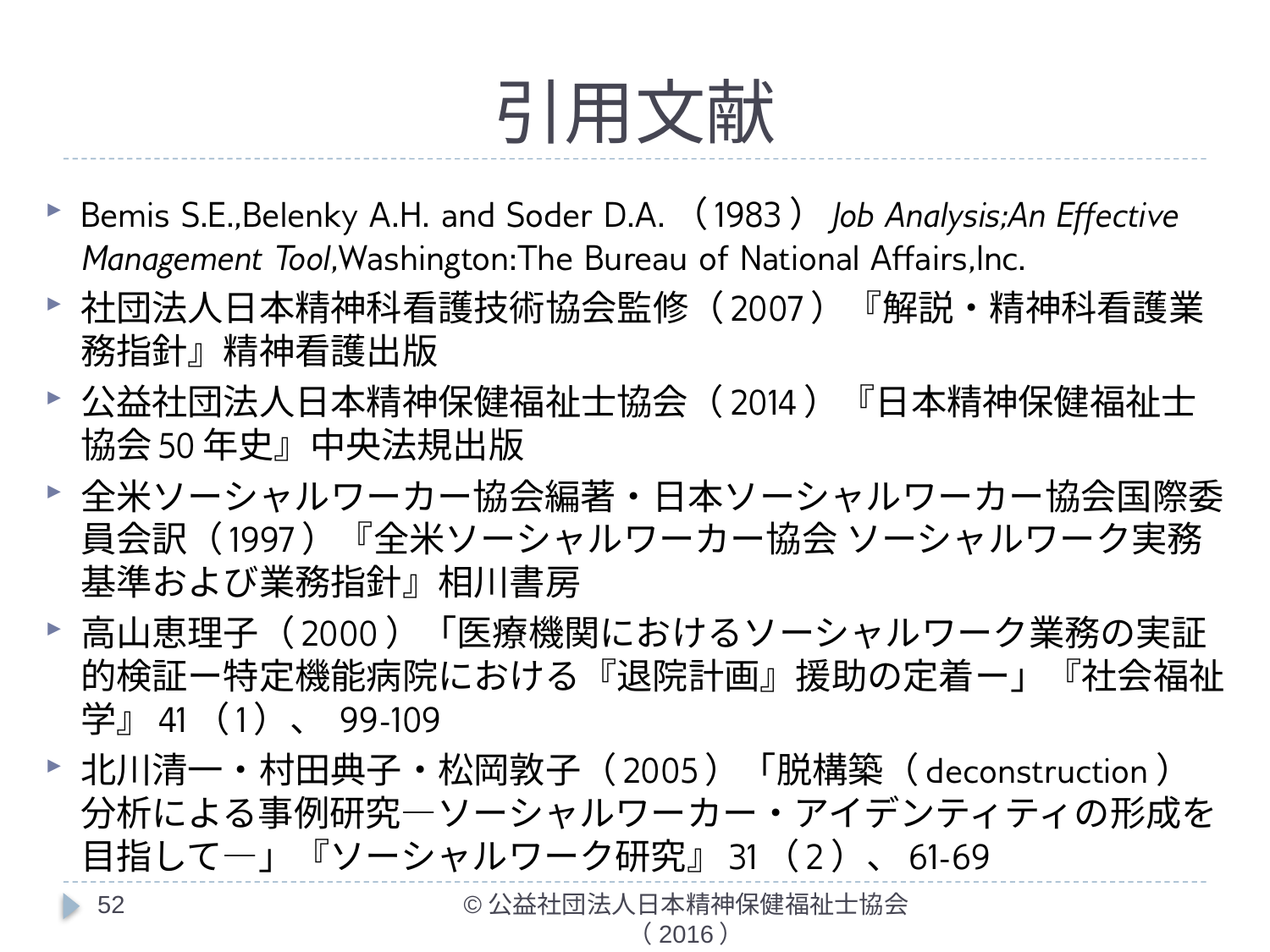

# 引用文献
Bemis S.E.,Belenky A.H. and Soder D.A.（1983）Job Analysis;An Effective Management Tool,Washington:The Bureau of National Affairs,Inc.
社団法人日本精神科看護技術協会監修（2007）『解説・精神科看護業務指針』精神看護出版
公益社団法人日本精神保健福祉士協会（2014）『日本精神保健福祉士協会50年史』中央法規出版
全米ソーシャルワーカー協会編著・日本ソーシャルワーカー協会国際委員会訳（1997）『全米ソーシャルワーカー協会 ソーシャルワーク実務基準および業務指針』相川書房
高山恵理子（2000）「医療機関におけるソーシャルワーク業務の実証的検証ー特定機能病院における『退院計画』援助の定着ー」『社会福祉学』41（1）、 99-109
北川清一・村田典子・松岡敦子（2005）「脱構築（deconstruction）分析による事例研究―ソーシャルワーカー・アイデンティティの形成を目指して―」『ソーシャルワーク研究』31（2）、61-69

52
©公益社団法人日本精神保健福祉士協会（2016）